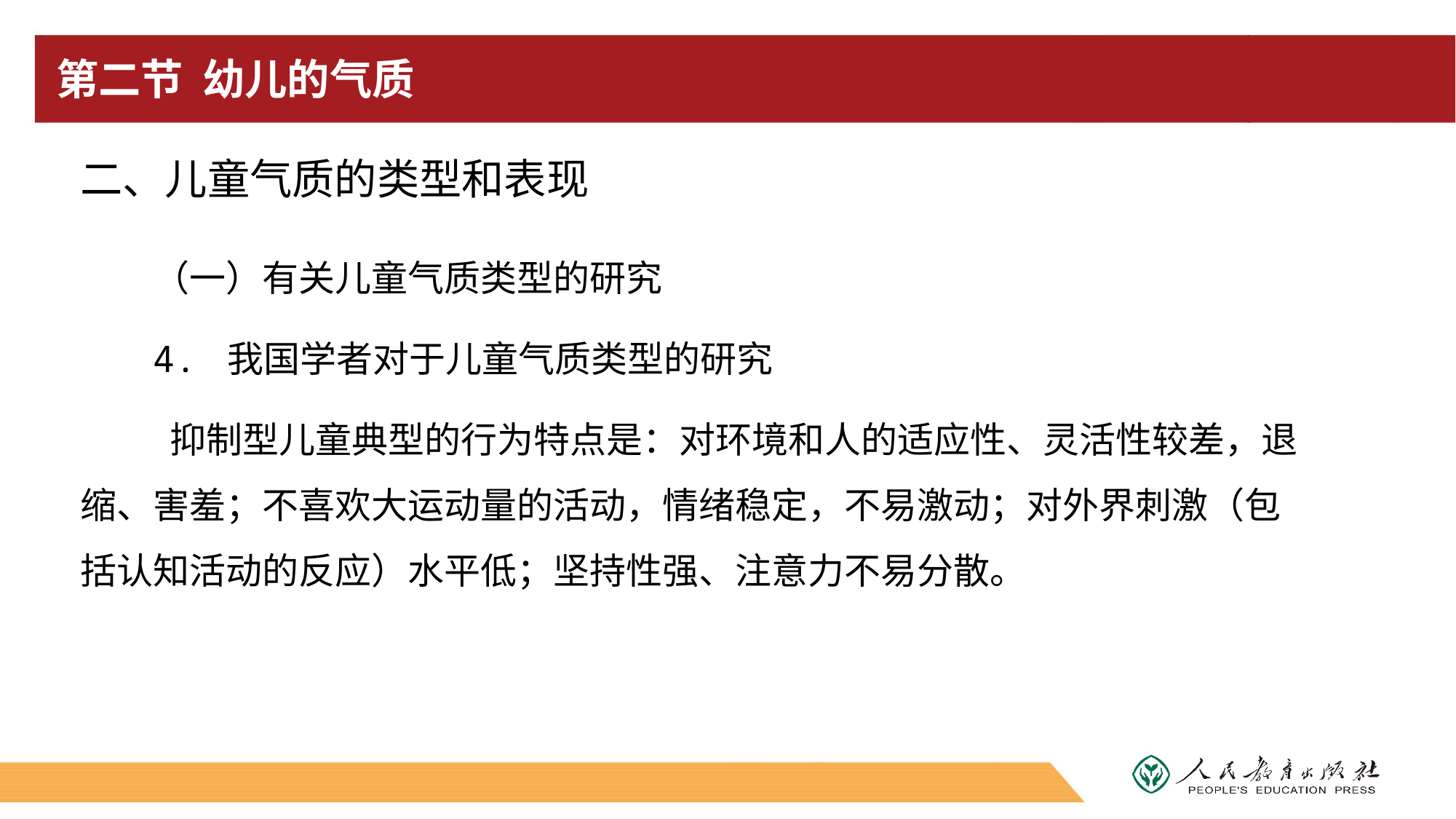

# 第二节  幼儿的气质
二、儿童气质的类型和表现
（一）有关儿童气质类型的研究
4. 我国学者对于儿童气质类型的研究
 抑制型儿童典型的行为特点是：对环境和人的适应性、灵活性较差，退缩、害羞；不喜欢大运动量的活动，情绪稳定，不易激动；对外界刺激（包括认知活动的反应）水平低；坚持性强、注意力不易分散。